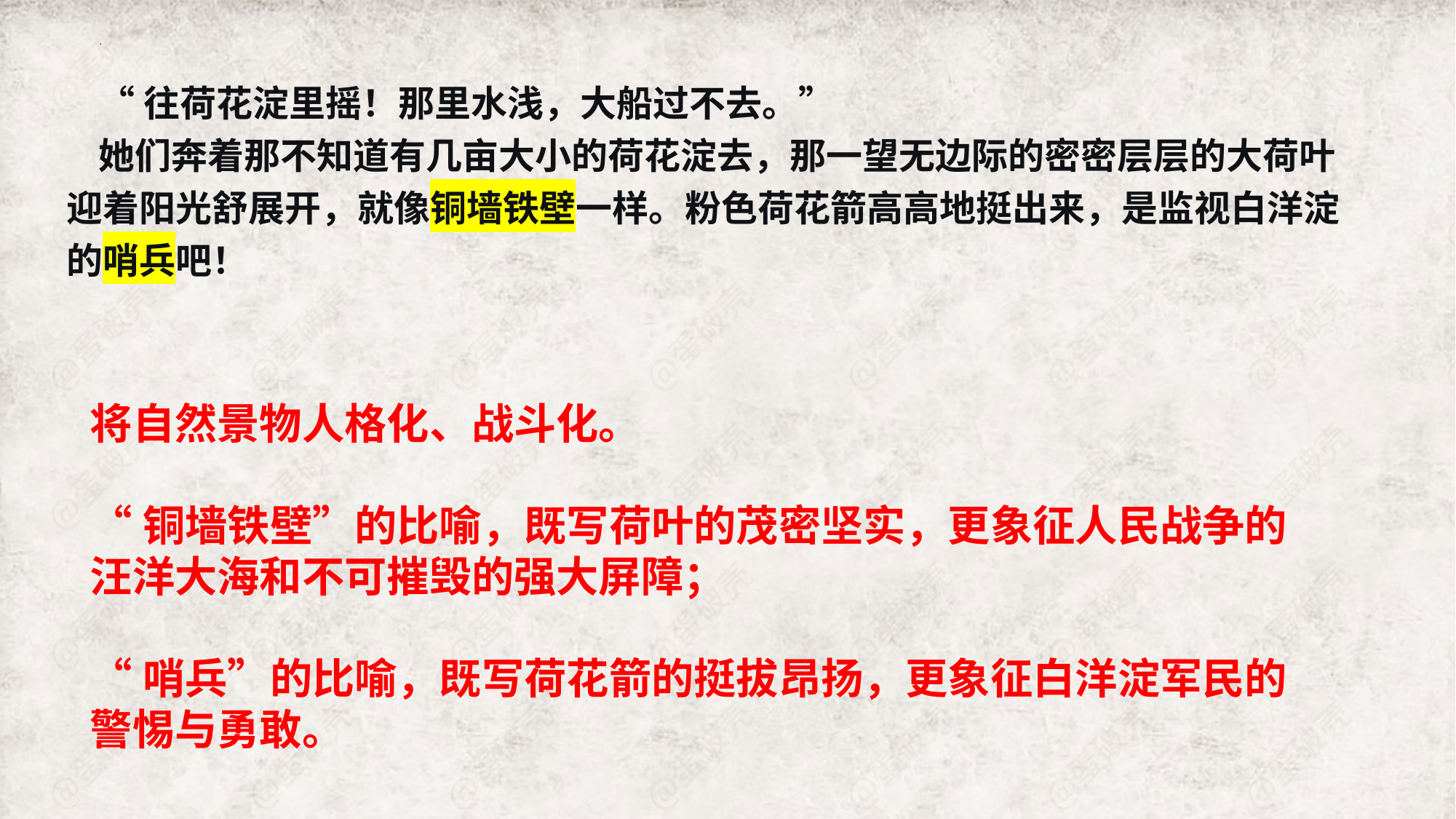

“往荷花淀里摇！那里水浅，大船过不去。”
她们奔着那不知道有几亩大小的荷花淀去，那一望无边际的密密层层的大荷叶迎着阳光舒展开，就像铜墙铁壁一样。粉色荷花箭高高地挺出来，是监视白洋淀的哨兵吧！
将自然景物人格化、战斗化。

“铜墙铁壁”的比喻，既写荷叶的茂密坚实，更象征人民战争的汪洋大海和不可摧毁的强大屏障；

“哨兵”的比喻，既写荷花箭的挺拔昂扬，更象征白洋淀军民的警惕与勇敢。